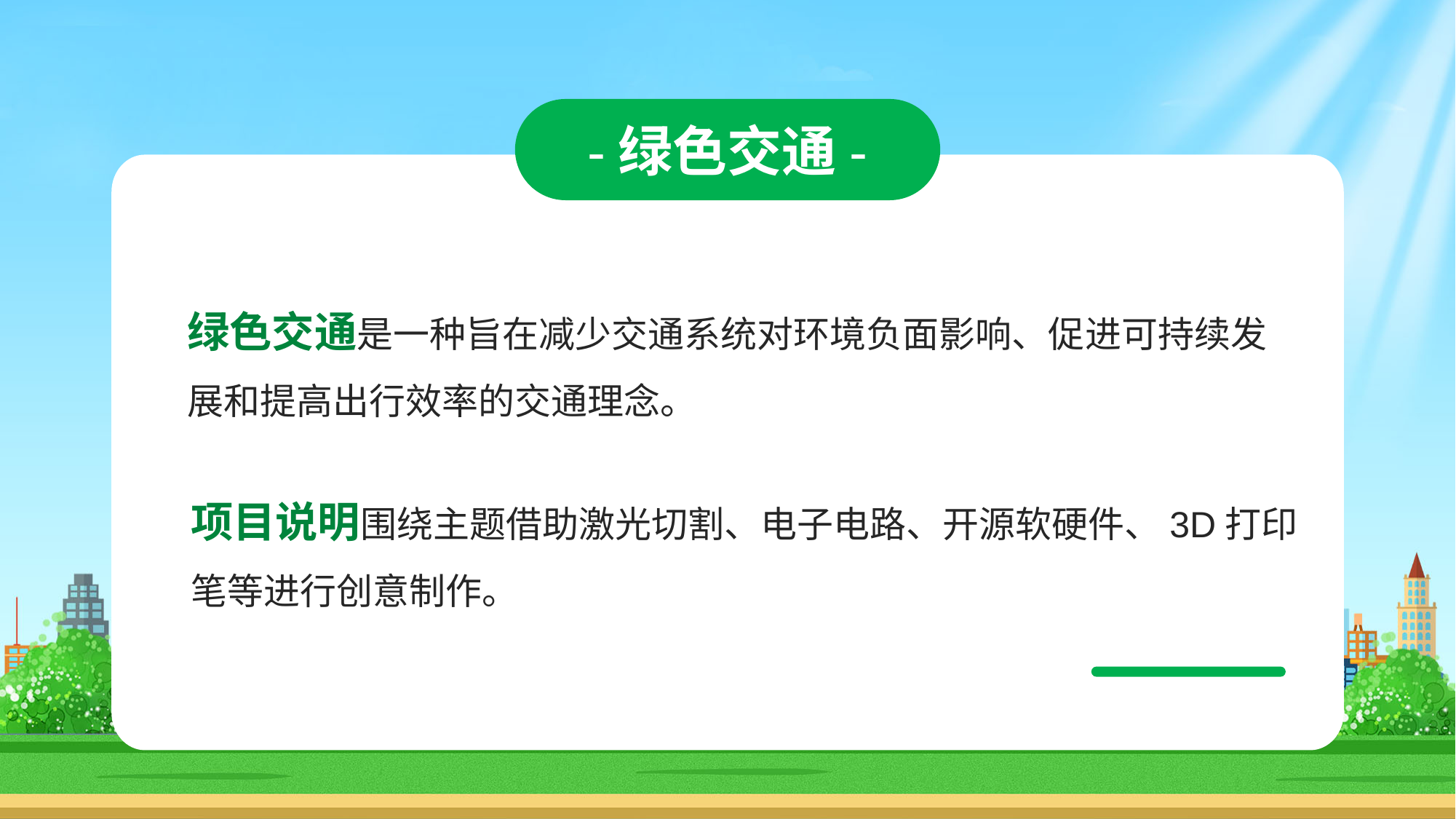

-绿色交通-

绿色交通是一种旨在减少交通系统对环境负面影响、促进可持续发展和提高出行效率的交通理念。
项目说明围绕主题借助激光切割、电子电路、开源软硬件、3D打印笔等进行创意制作。